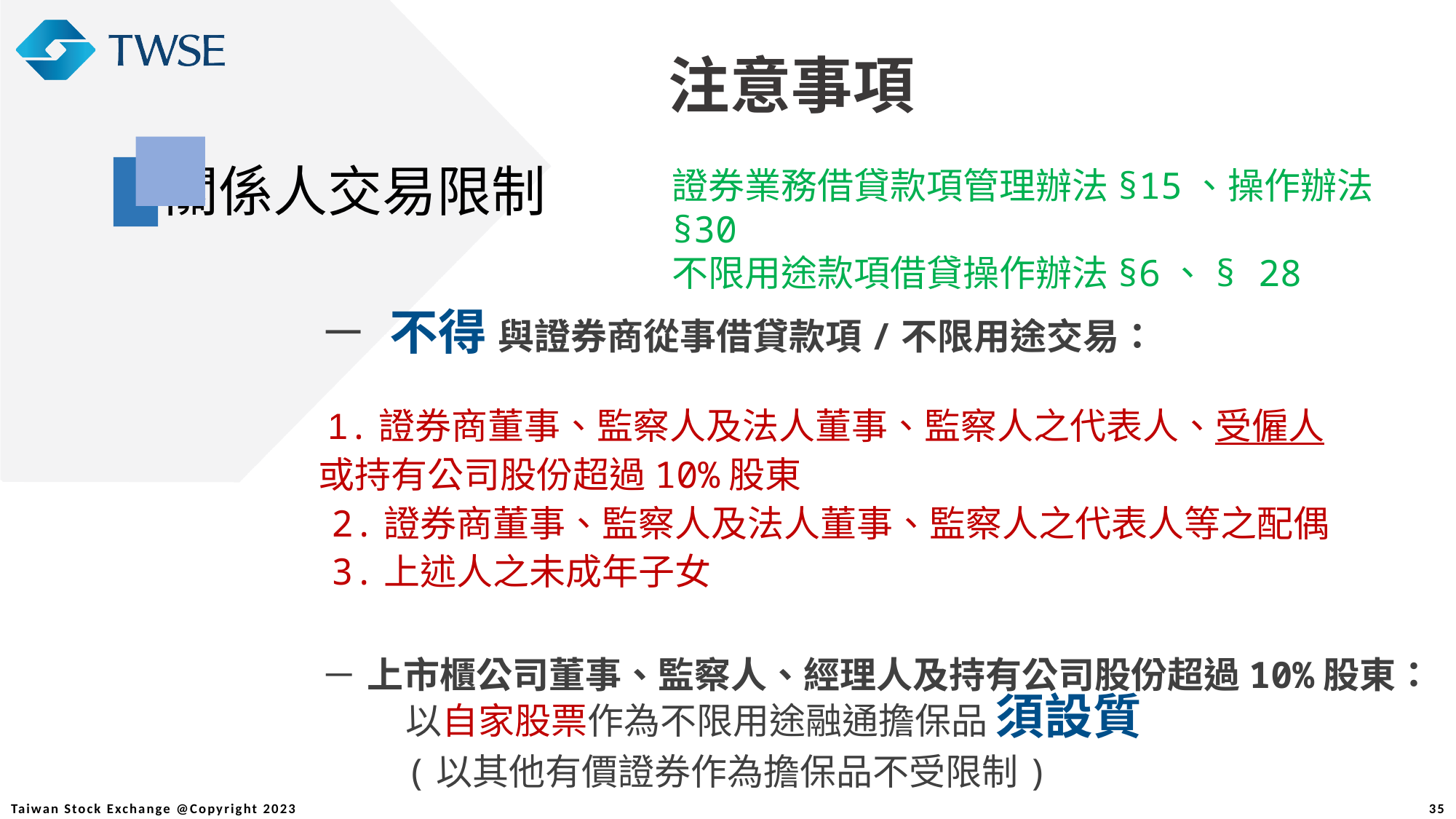

注意事項

     關係人交易限制

證券業務借貸款項管理辦法§15、操作辦法§30
不限用途款項借貸操作辦法§6、§ 28
 不得 與證券商從事借貸款項/不限用途交易：

     1.證券商董事、監察人及法人董事、監察人之代表人、受僱人
    或持有公司股份超過10%股東
2.證券商董事、監察人及法人董事、監察人之代表人等之配偶
3.上述人之未成年子女

上市櫃公司董事、監察人、經理人及持有公司股份超過10%股東：
        以自家股票作為不限用途融通擔保品 須設質
        (以其他有價證券作為擔保品不受限制)

35